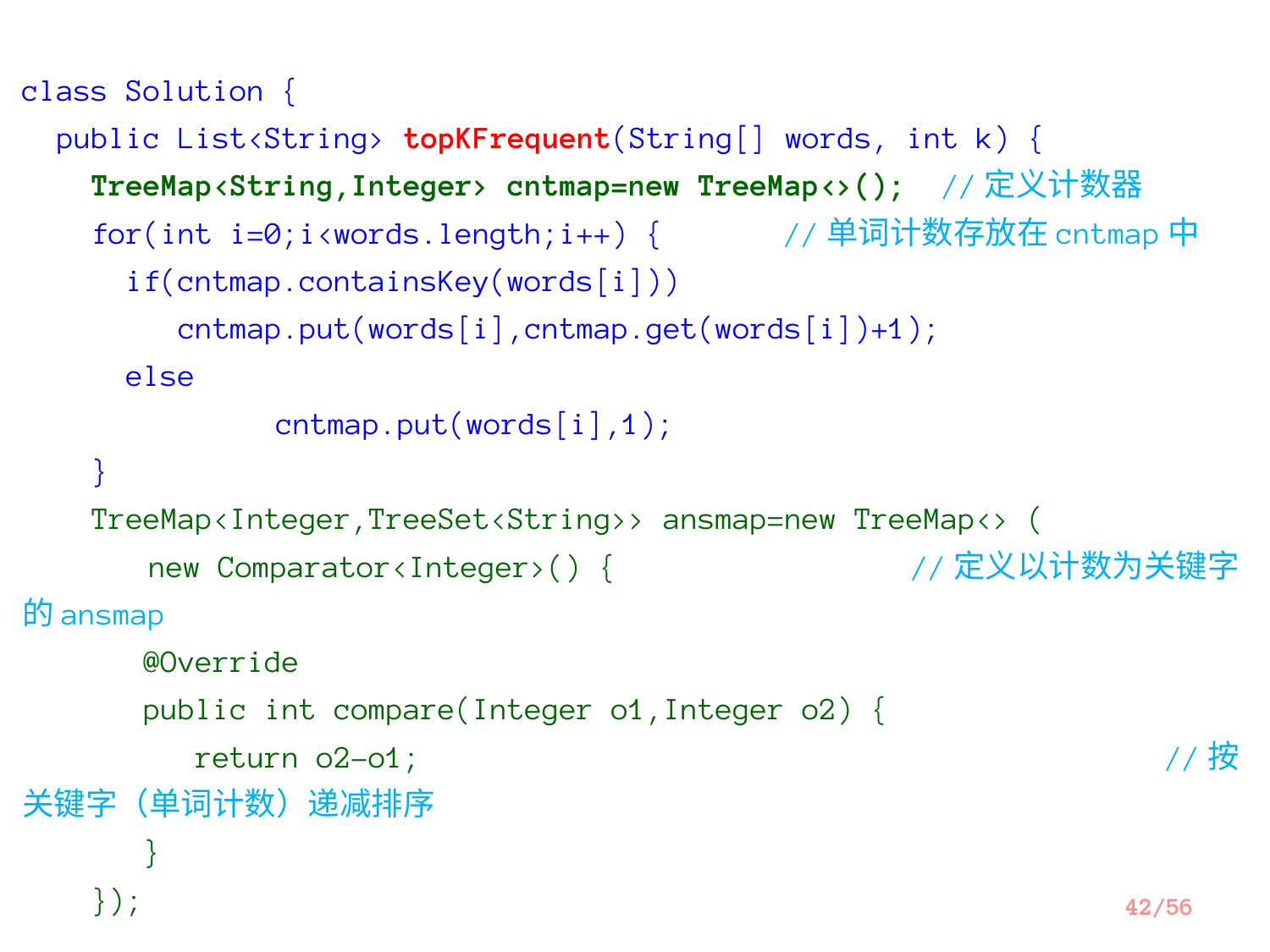

class Solution {
  public List<String> topKFrequent(String[] words, int k) {
    TreeMap<String,Integer> cntmap=new TreeMap<>();  //定义计数器
    for(int i=0;i<words.length;i++) {   	//单词计数存放在cntmap中
      if(cntmap.containsKey(words[i]))
         cntmap.put(words[i],cntmap.get(words[i])+1);
      else
        	cntmap.put(words[i],1);
    }
    TreeMap<Integer,TreeSet<String>> ansmap=new TreeMap<> (
    	new Comparator<Integer>() { 			//定义以计数为关键字的ansmap
       @Override
       public int compare(Integer o1,Integer o2) {
          return o2-o1;  						//按关键字（单词计数）递减排序
       }
    });
42/56